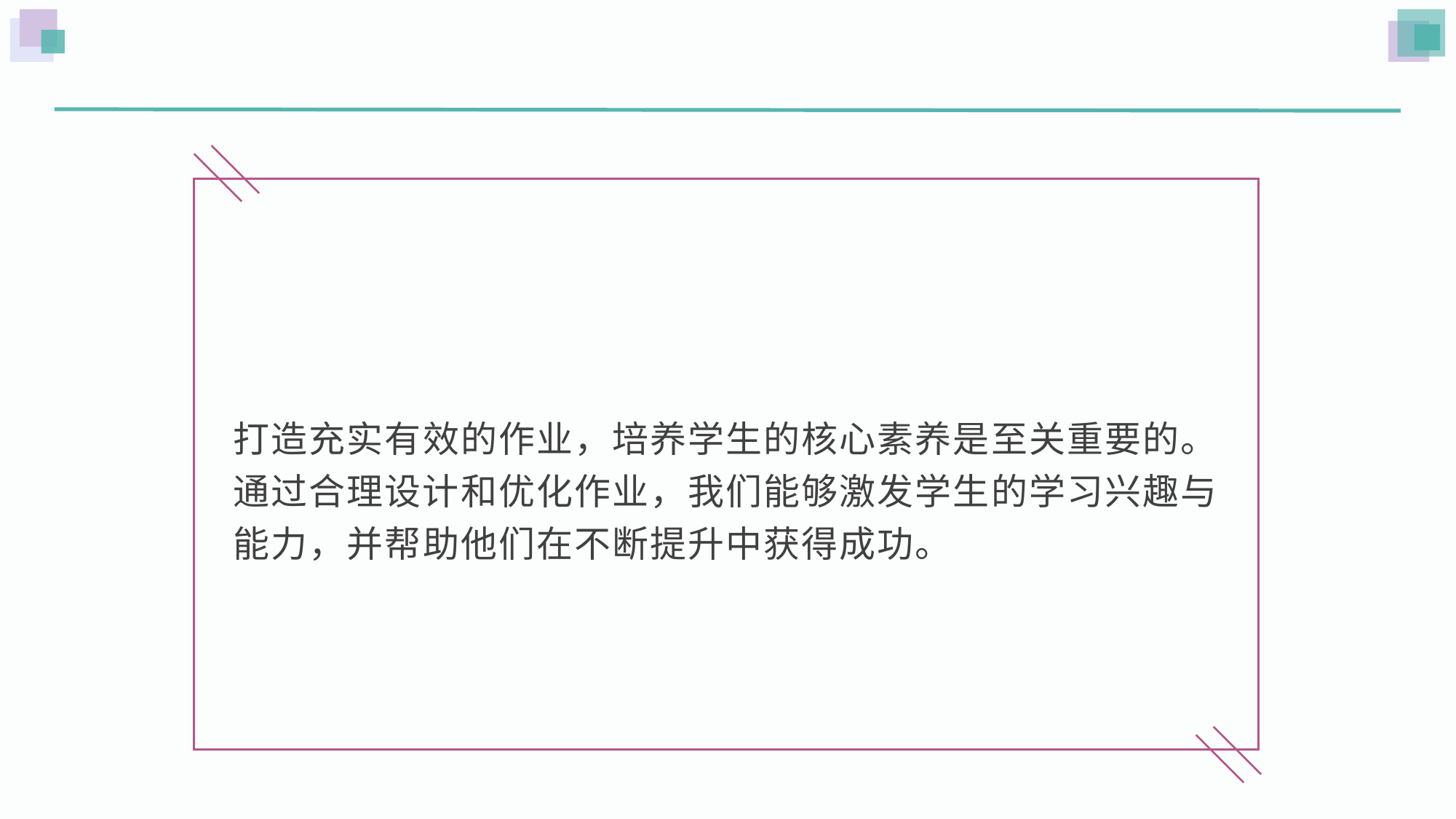

打造充实有效的作业，培养学生的核心素养是至关重要的。通过合理设计和优化作业，我们能够激发学生的学习兴趣与能力，并帮助他们在不断提升中获得成功。